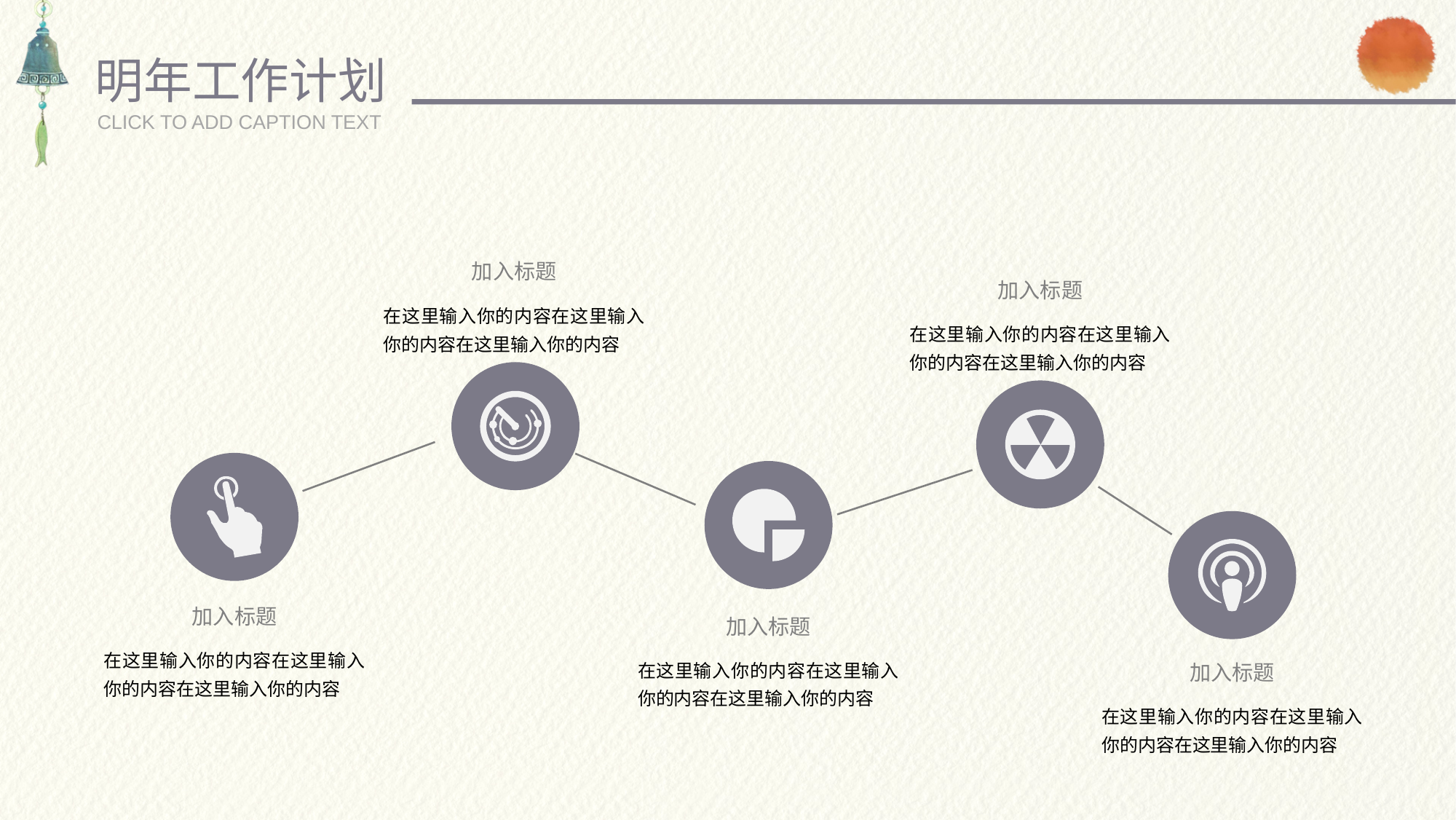

明年工作计划

CLICK TO ADD CAPTION TEXT
加入标题
在这里输入你的内容在这里输入你的内容在这里输入你的内容
加入标题
在这里输入你的内容在这里输入你的内容在这里输入你的内容

加入标题
在这里输入你的内容在这里输入你的内容在这里输入你的内容
加入标题
在这里输入你的内容在这里输入你的内容在这里输入你的内容
加入标题
在这里输入你的内容在这里输入你的内容在这里输入你的内容